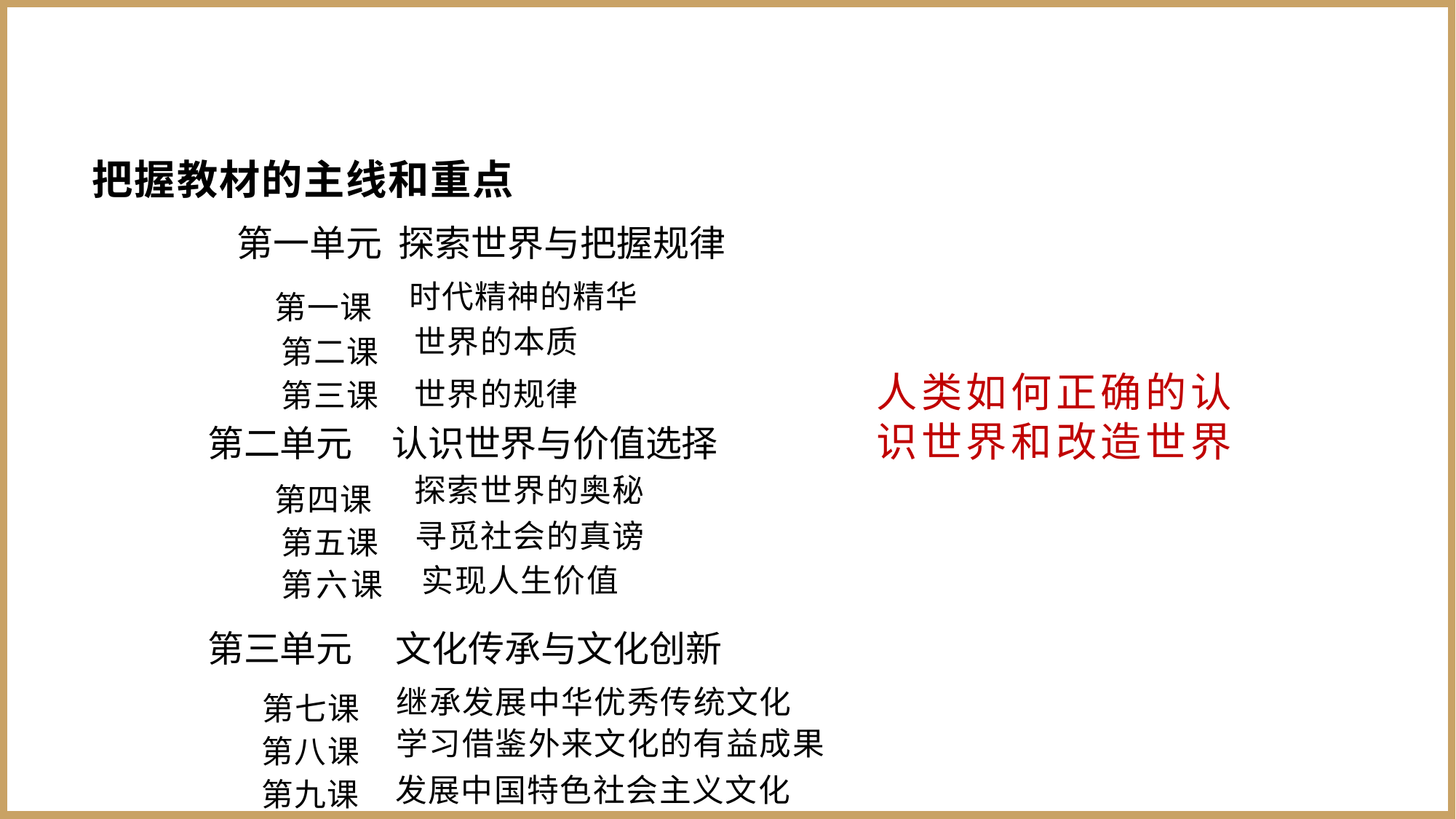

把握教材的主线和重点

第一单元  探索世界与把握规律

第一课  第二课 第三课
第二单元
第四课 第五课 第六课
第三单元

第七课  第八课  第九课

时代精神的精华
世界的本质
世界的规律
认识世界与价值选择
探索世界的奥秘
寻觅社会的真谤
实现人生价值

文化传承与文化创新
继承发展中华优秀传统文化
学习借鉴外来文化的有益成果
发展中国特色社会主义文化

人类如何正确的认 识世界和改造世界